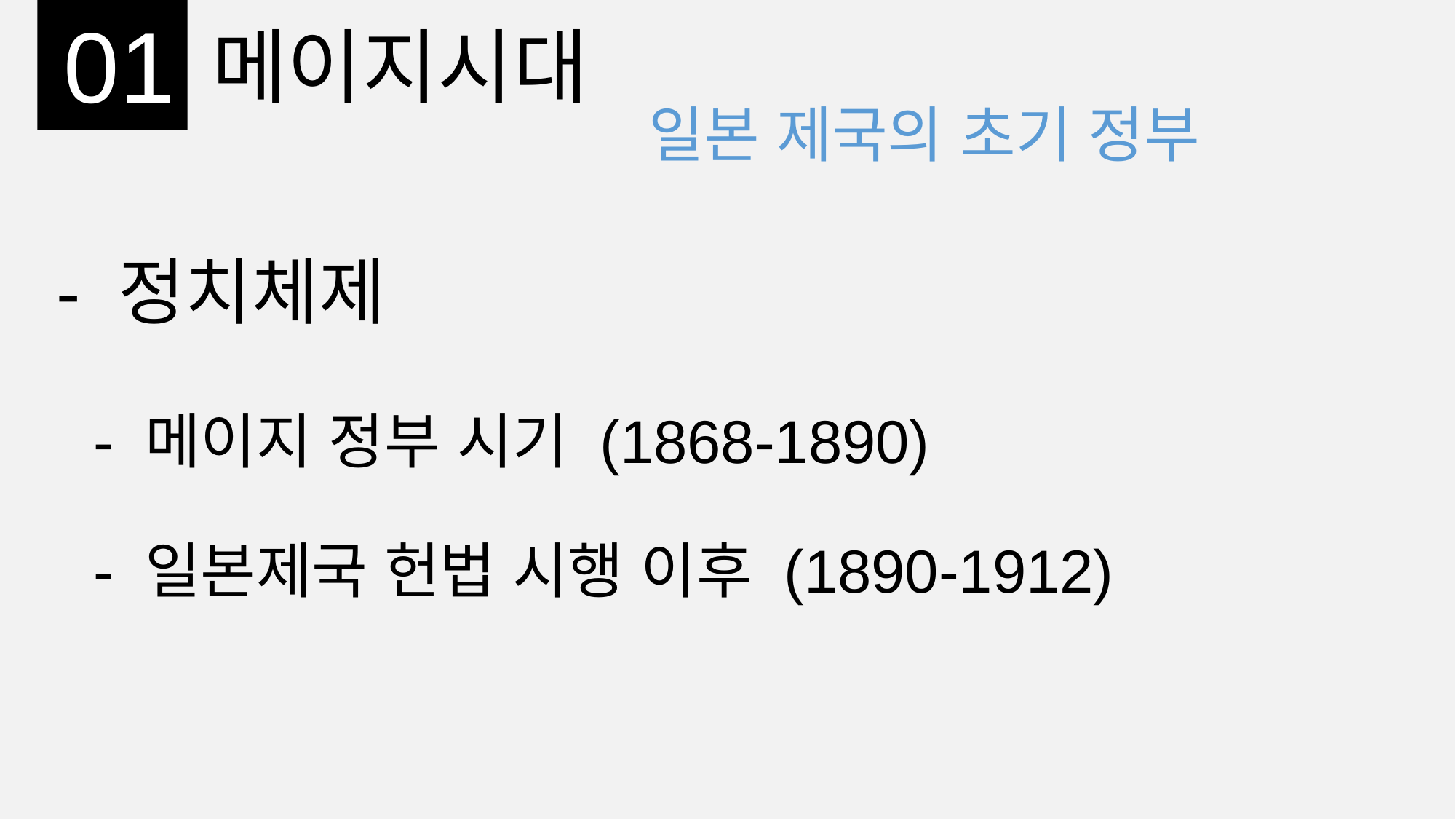

01

메이지시대
일본 제국의 초기 정부
- 정치체제

- 메이지 정부 시기 (1868-1890)
- 일본제국 헌법 시행 이후 (1890-1912)